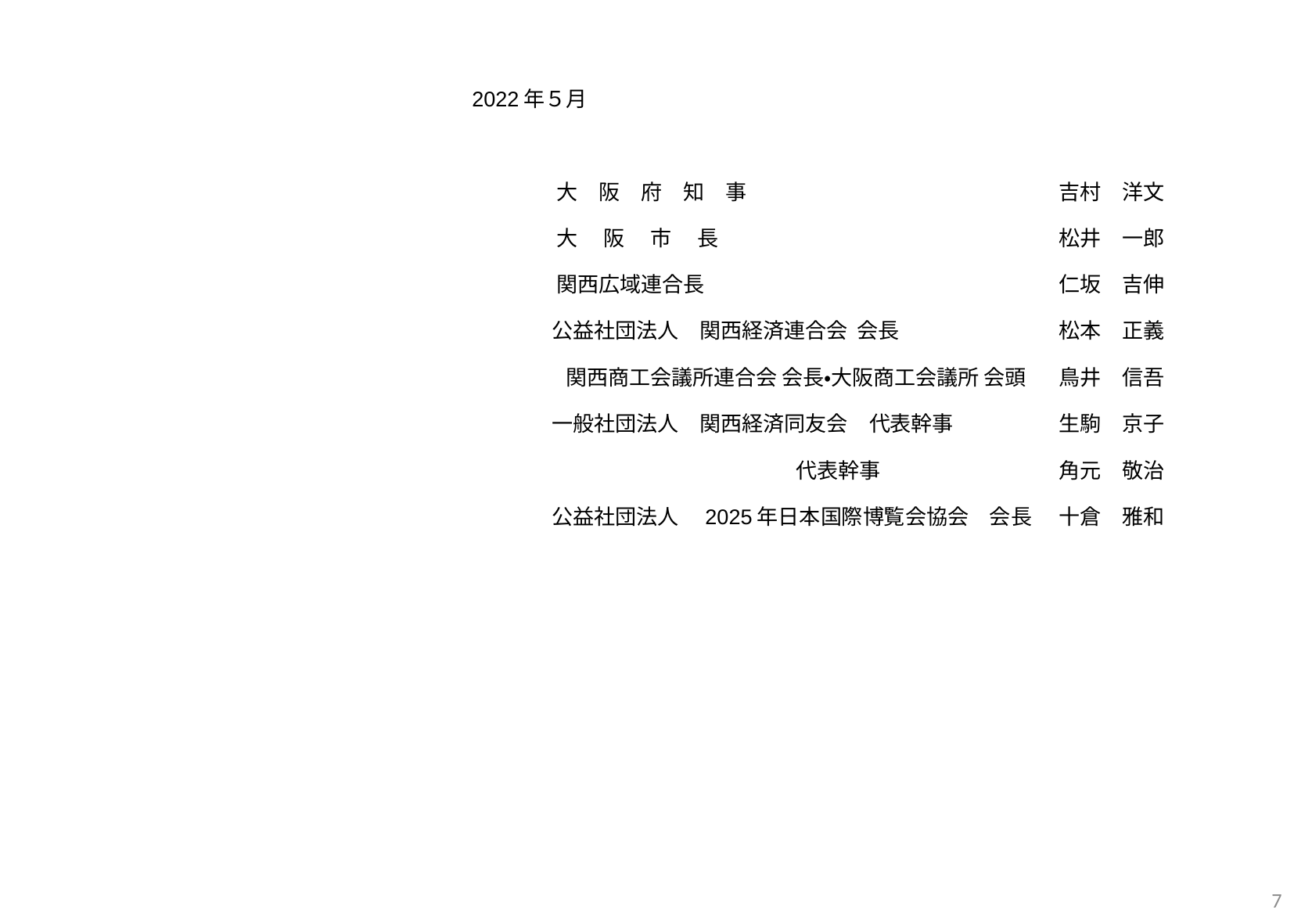

2022年５月

　　         大　阪　府　知　事　　　　　　　　　　　　	吉村　洋文
　　         大　 阪　 市　 長　　　　　　　　　　　　　　	松井　一郎
　　         関西広域連合長　　　　　　　　　　　　　　　　	仁坂　吉伸
                公益社団法人　関西経済連合会  会長　　　　	松本　正義
　　　　  関西商工会議所連合会 会長・大阪商工会議所 会頭	鳥井　信吾
                一般社団法人　関西経済同友会　代表幹事         　	生駒　京子
                                                                    代表幹事　　　　　	角元　敬治
                公益社団法人　2025年日本国際博覧会協会　会長　	十倉　雅和

7